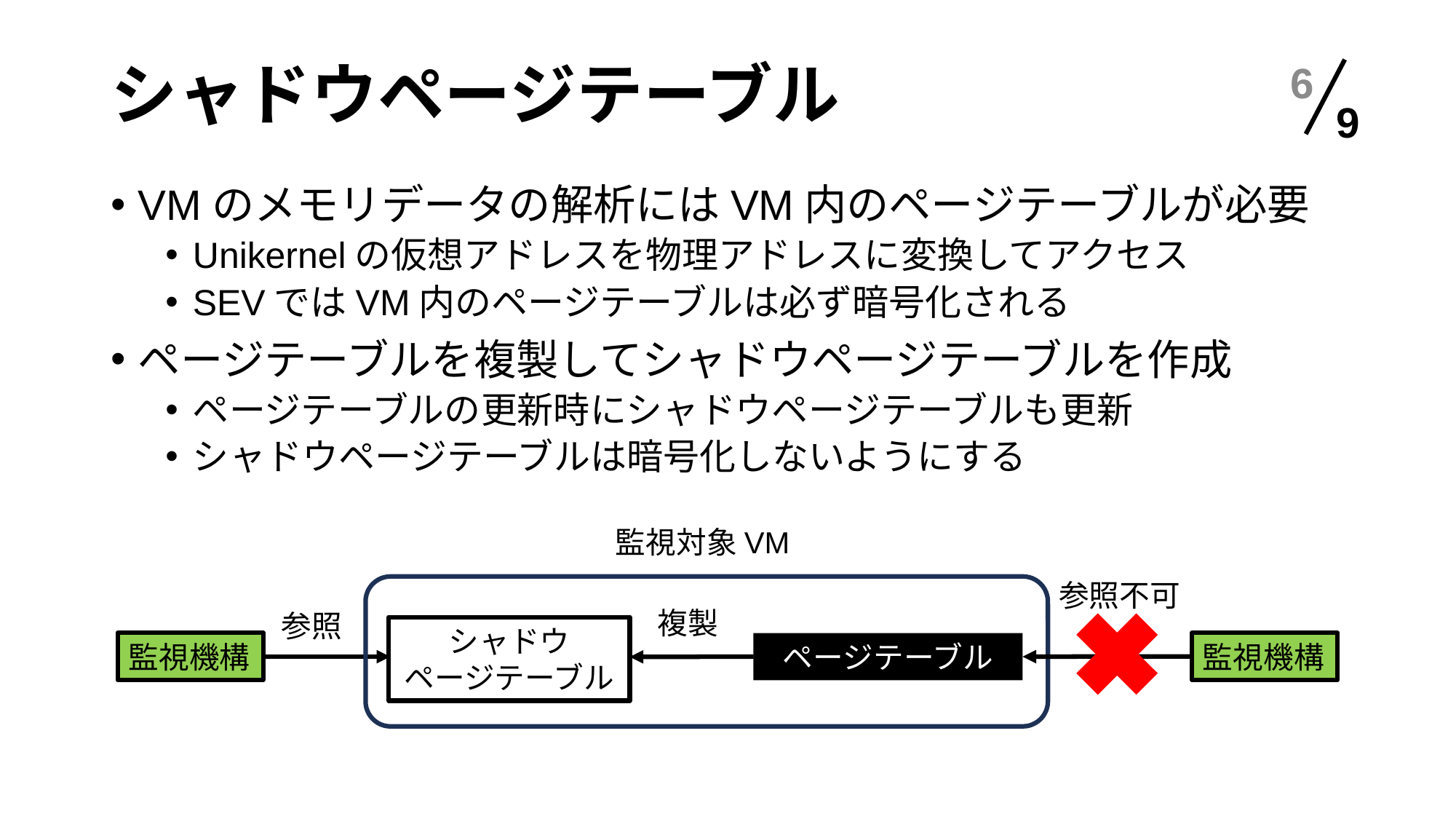

# シャドウページテーブル
6
VMのメモリデータの解析にはVM内のページテーブルが必要
Unikernelの仮想アドレスを物理アドレスに変換してアクセス
SEVではVM内のページテーブルは必ず暗号化される
ページテーブルを複製してシャドウページテーブルを作成
ページテーブルの更新時にシャドウページテーブルも更新
シャドウページテーブルは暗号化しないようにする
監視対象VM
参照不可

複製

参照
シャドウ
ページテーブル
監視機構
監視機構
ページテーブル